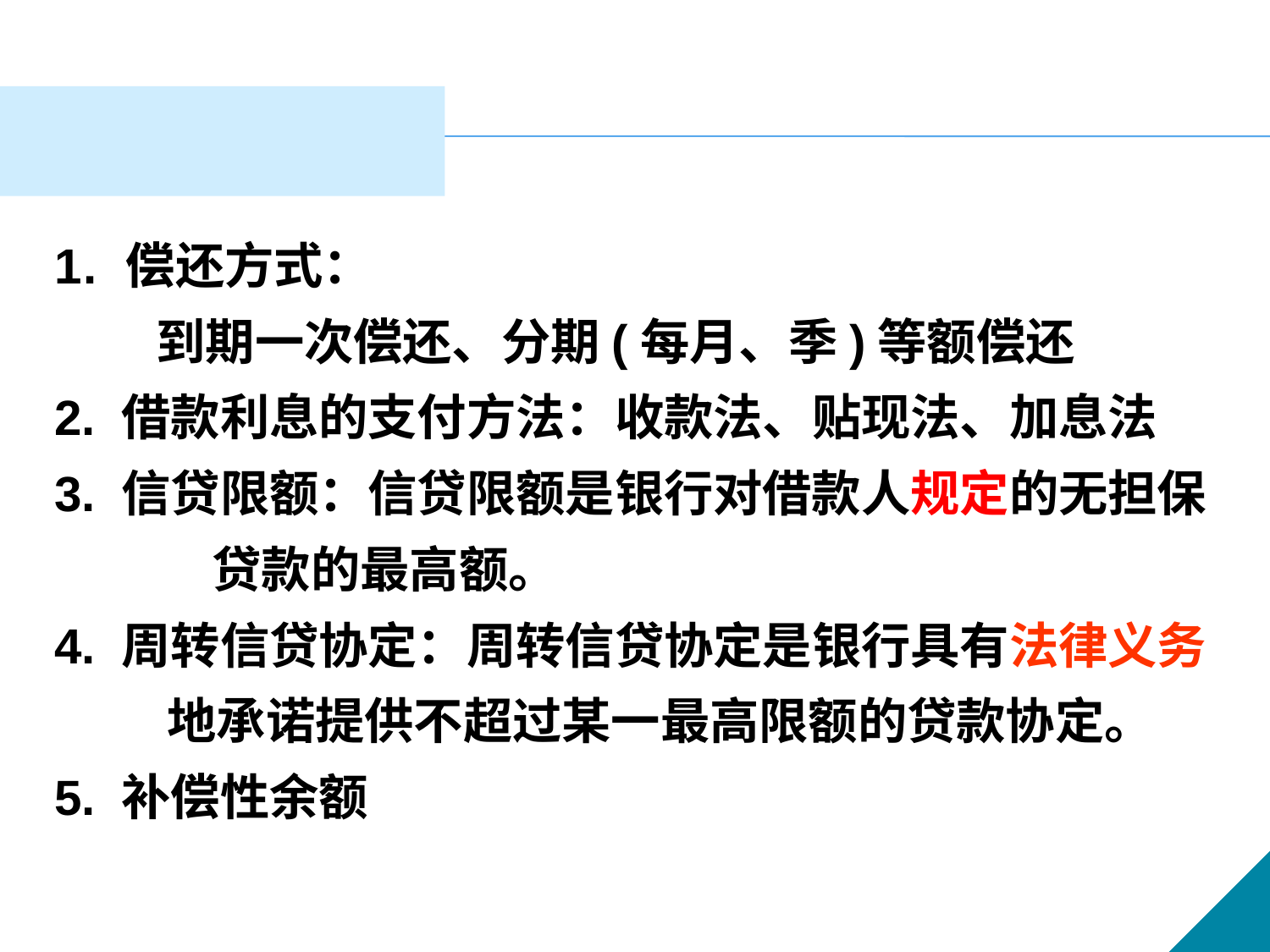

偿还方式：
        到期一次偿还、分期(每月、季)等额偿还
2. 借款利息的支付方法：收款法、贴现法、加息法
3. 信贷限额：信贷限额是银行对借款人规定的无担保
             贷款的最高额。
4. 周转信贷协定：周转信贷协定是银行具有法律义务
         地承诺提供不超过某一最高限额的贷款协定。
5. 补偿性余额